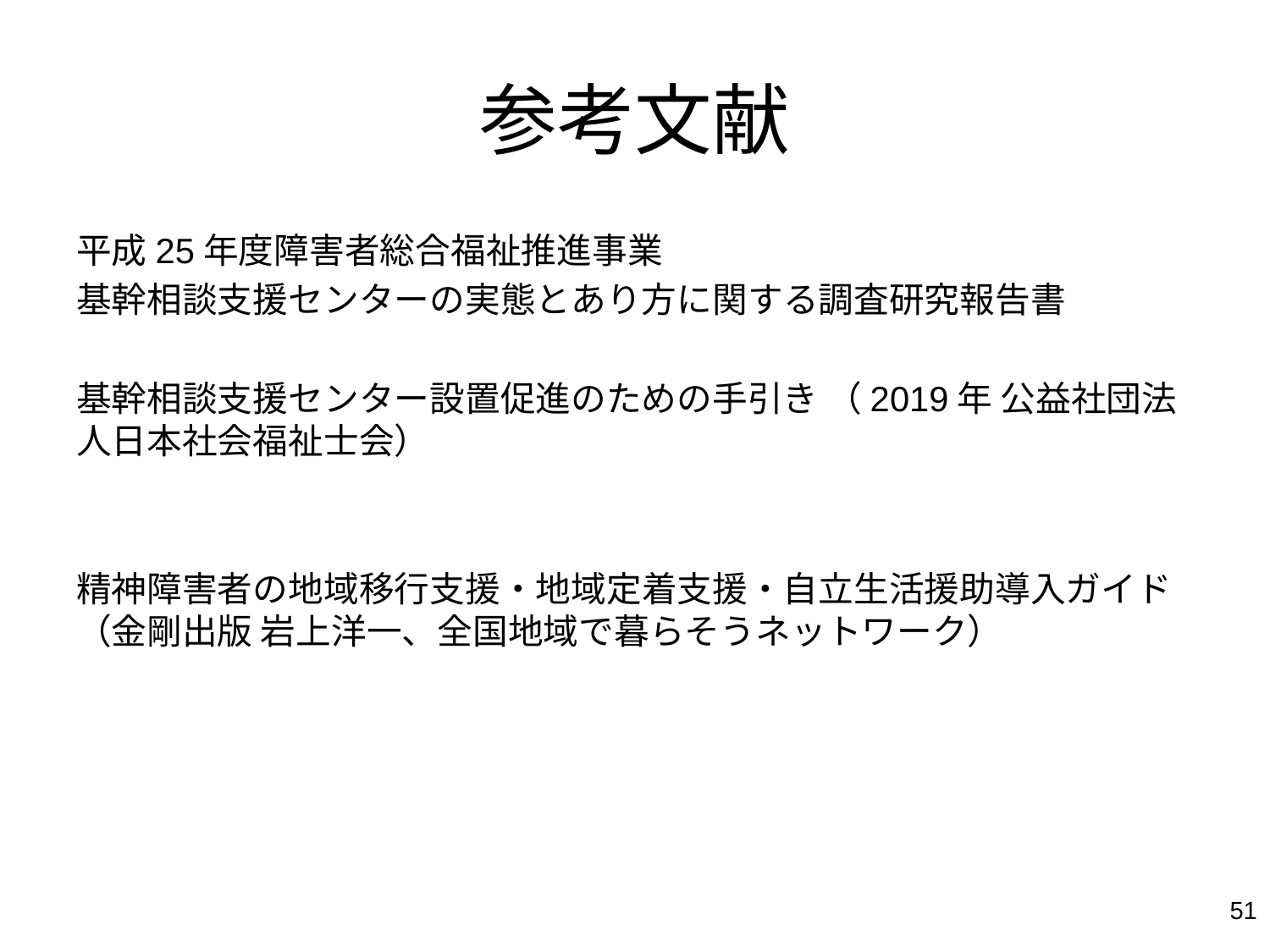

# 参考文献
平成25年度障害者総合福祉推進事業
基幹相談支援センターの実態とあり方に関する調査研究報告書

基幹相談支援センター設置促進のための手引き （2019年 公益社団法人日本社会福祉士会）

精神障害者の地域移行支援・地域定着支援・自立生活援助導入ガイド （金剛出版 岩上洋一、全国地域で暮らそうネットワーク）
51